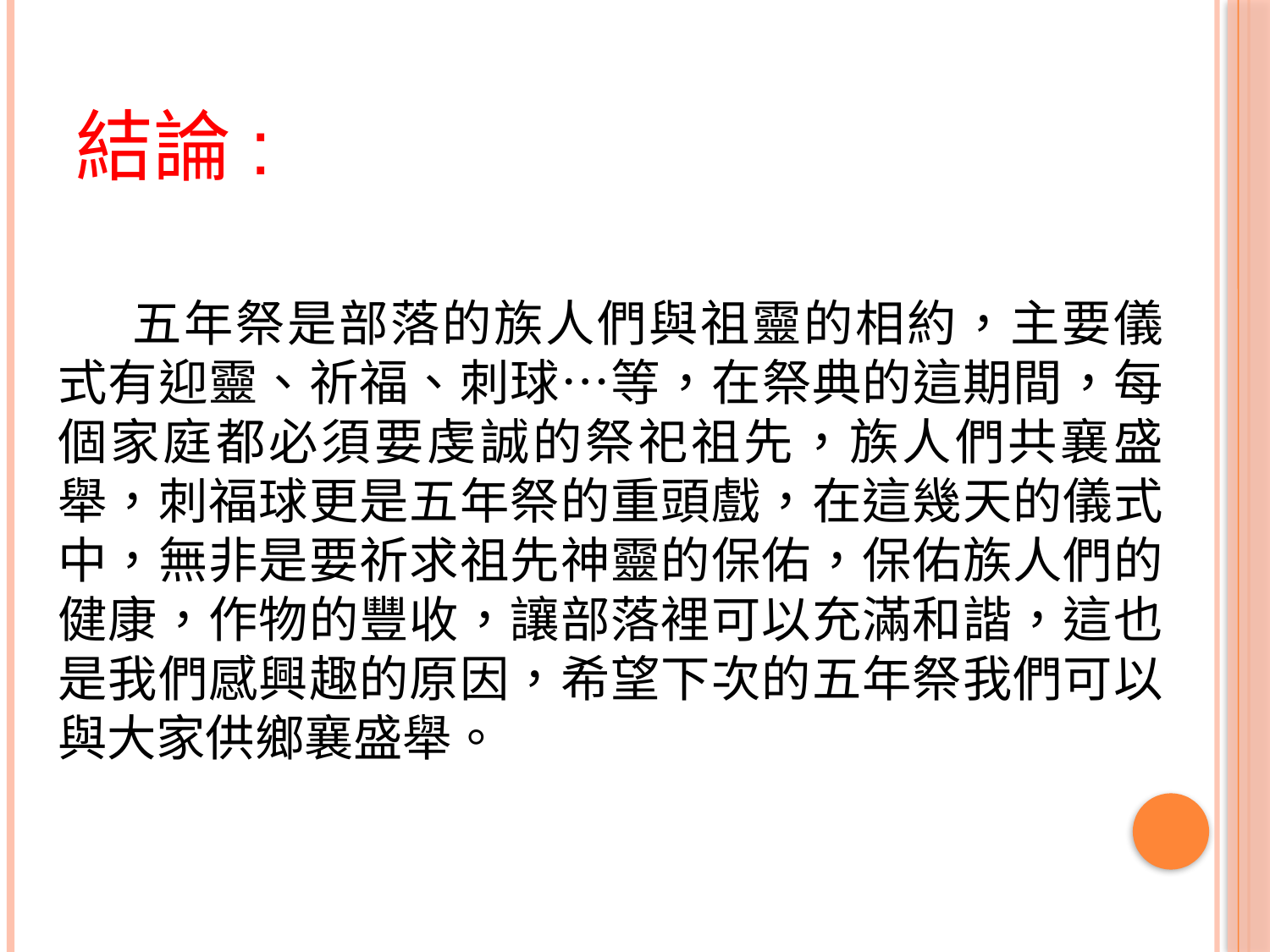

# 結論:
五年祭是部落的族人們與祖靈的相約，主要儀式有迎靈、祈福、刺球…等，在祭典的這期間，每個家庭都必須要虔誠的祭祀祖先，族人們共襄盛舉，刺福球更是五年祭的重頭戲，在這幾天的儀式中，無非是要祈求祖先神靈的保佑，保佑族人們的健康，作物的豐收，讓部落裡可以充滿和諧，這也是我們感興趣的原因，希望下次的五年祭我們可以與大家供鄉襄盛舉。